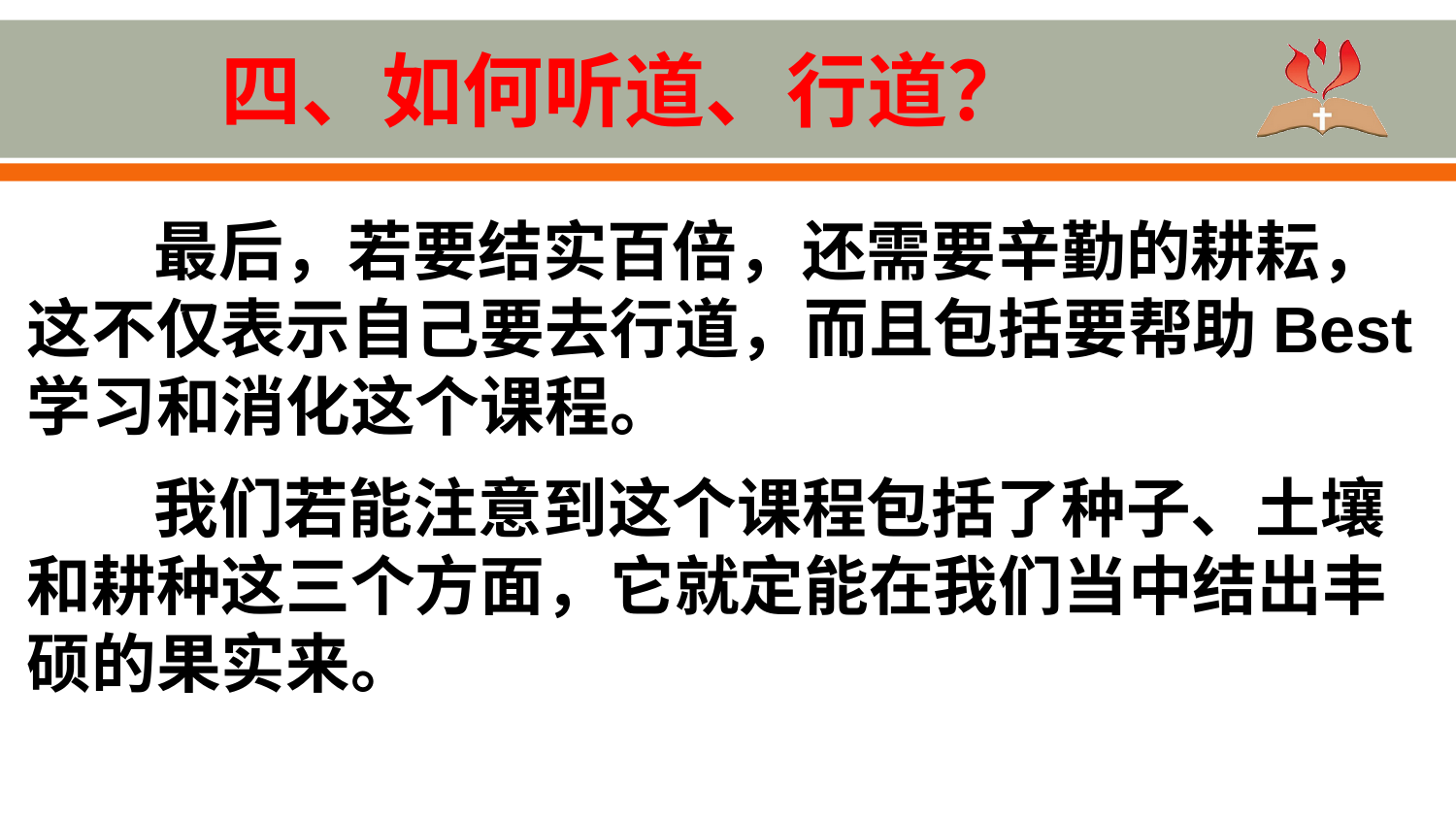

# 四、如何听道、行道？
最后，若要结实百倍，还需要辛勤的耕耘，这不仅表示自己要去行道，而且包括要帮助Best学习和消化这个课程。
我们若能注意到这个课程包括了种子、土壤和耕种这三个方面，它就定能在我们当中结出丰硕的果实来。

39